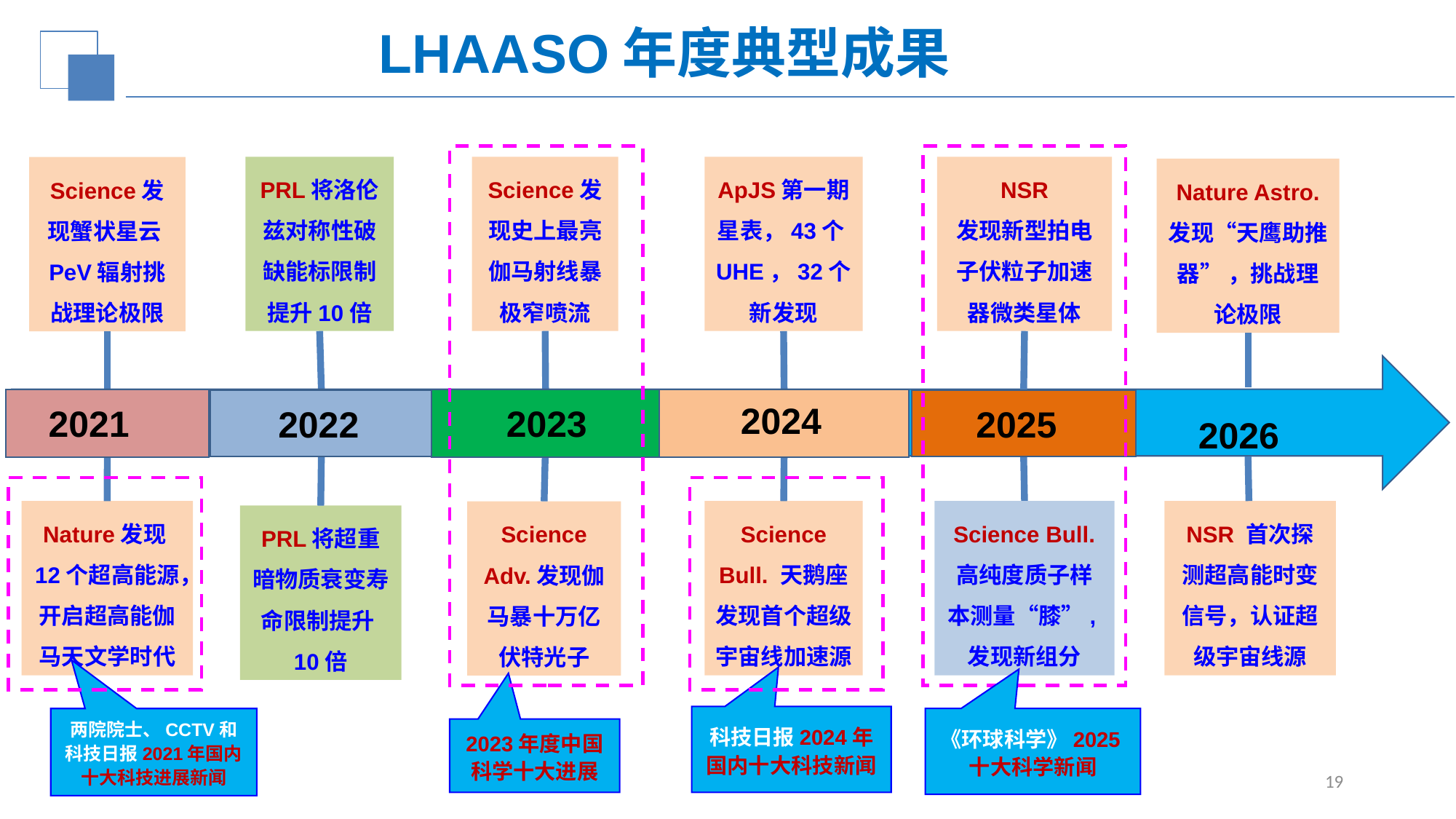

LHAASO年度典型成果

ApJS第一期星表，43个UHE，32个新发现
NSR
发现新型拍电子伏粒子加速器微类星体
PRL将洛伦兹对称性破缺能标限制提升10倍
Science发现史上最亮伽马射线暴极窄喷流
Science发现蟹状星云PeV辐射挑战理论极限
Nature Astro.
发现“天鹰助推器” ，挑战理论极限

2024
2021
2023
2022
2025
2026

NSR 首次探测超高能时变信号，认证超级宇宙线源
Nature发现12个超高能源，开启超高能伽马天文学时代
Science Bull.
高纯度质子样本测量“膝”,发现新组分
Science Bull. 天鹅座发现首个超级宇宙线加速源
Science Adv.发现伽马暴十万亿伏特光子
PRL将超重暗物质衰变寿命限制提升10倍
科技日报2024年国内十大科技新闻
两院院士、CCTV和科技日报2021年国内十大科技进展新闻
《环球科学》2025十大科学新闻
2023年度中国科学十大进展
19